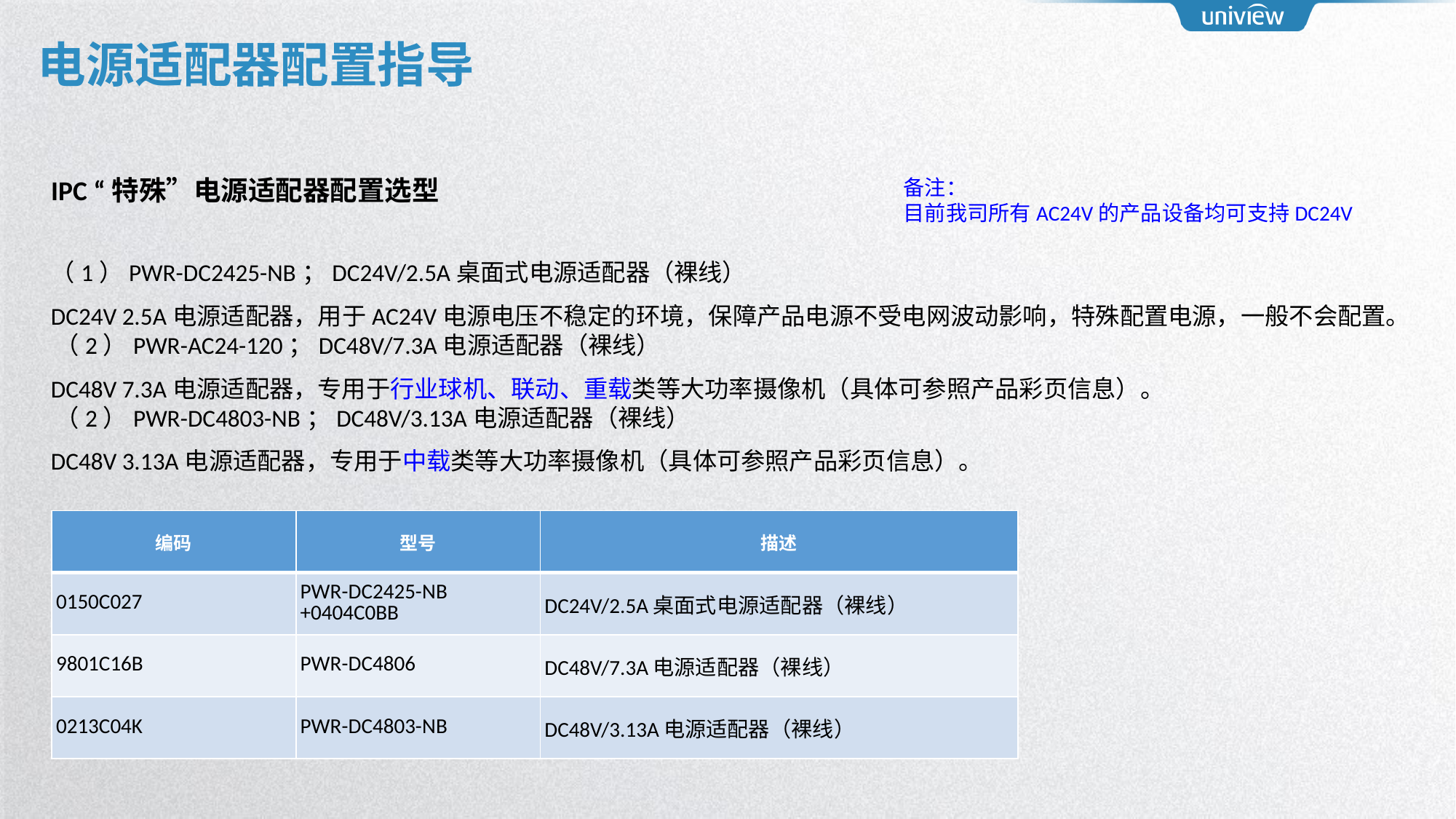

# 电源适配器配置指导
IPC “特殊”电源适配器配置选型
备注：
目前我司所有AC24V的产品设备均可支持DC24V
（1）PWR-DC2425-NB；DC24V/2.5A桌面式电源适配器（裸线）
DC24V 2.5A电源适配器，用于AC24V电源电压不稳定的环境，保障产品电源不受电网波动影响，特殊配置电源，一般不会配置。
（2）PWR-AC24-120；DC48V/7.3A电源适配器（裸线）
DC48V 7.3A电源适配器，专用于行业球机、联动、重载类等大功率摄像机（具体可参照产品彩页信息）。
（2）PWR-DC4803-NB；DC48V/3.13A电源适配器（裸线）
DC48V 3.13A电源适配器，专用于中载类等大功率摄像机（具体可参照产品彩页信息）。

| 编码 | 型号 | 描述 |
| --- | --- | --- |
| 0150C027 | PWR-DC2425-NB +0404C0BB | DC24V/2.5A桌面式电源适配器（裸线） |
| 9801C16B | PWR-DC4806 | DC48V/7.3A电源适配器（裸线） |
| 0213C04K | PWR-DC4803-NB | DC48V/3.13A电源适配器（裸线） |